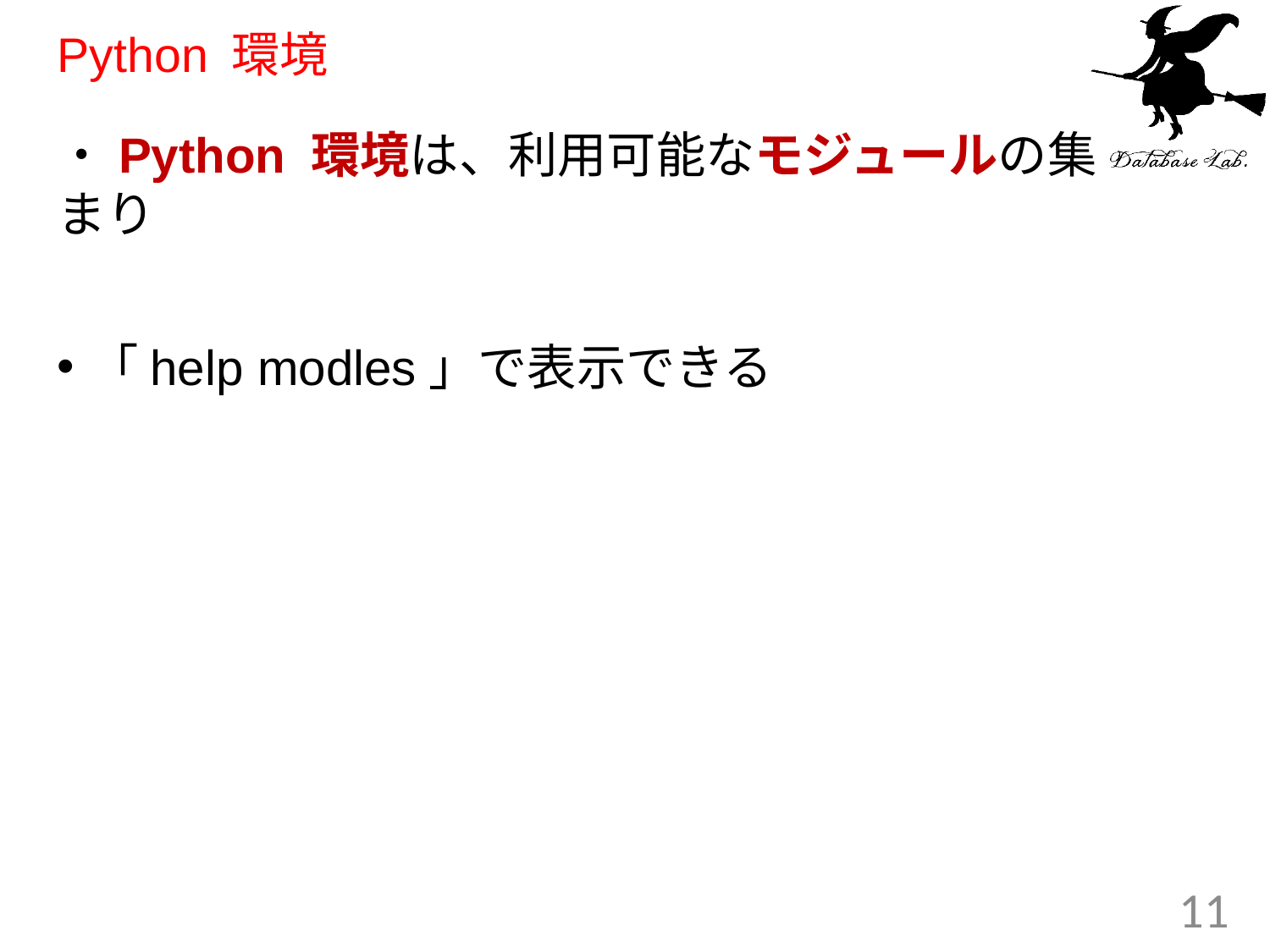

# Python 環境
・Python 環境は、利用可能なモジュールの集まり

「help modles」で表示できる
11